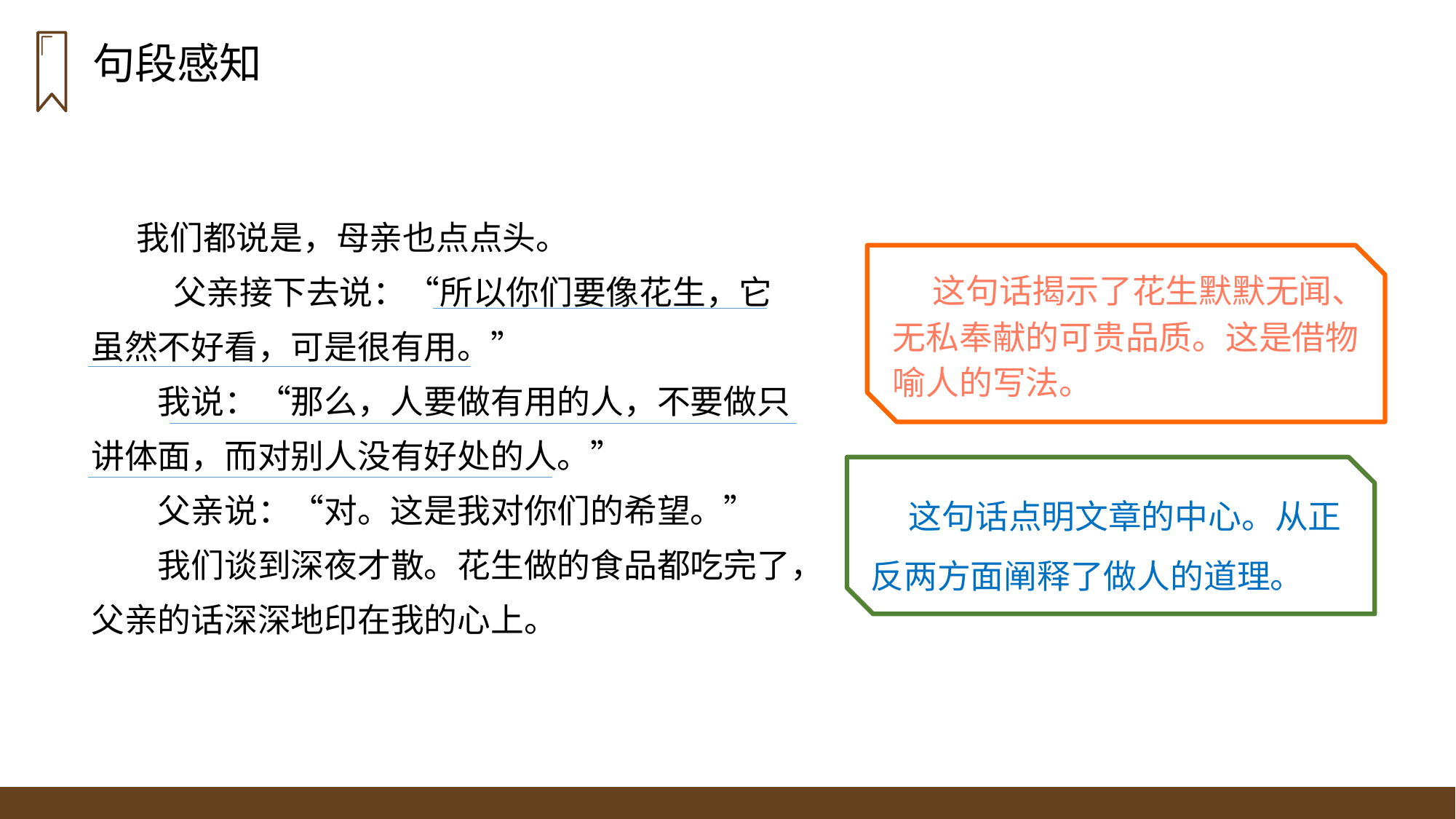

句段感知
     我们都说是，母亲也点点头。
 　　父亲接下去说：“所以你们要像花生，它虽然不好看，可是很有用。”
　　我说：“那么，人要做有用的人，不要做只讲体面，而对别人没有好处的人。”
　　父亲说：“对。这是我对你们的希望。”
　　我们谈到深夜才散。花生做的食品都吃完了，父亲的话深深地印在我的心上。
    这句话揭示了花生默默无闻、无私奉献的可贵品质。这是借物喻人的写法。
    这句话点明文章的中心。从正反两方面阐释了做人的道理。